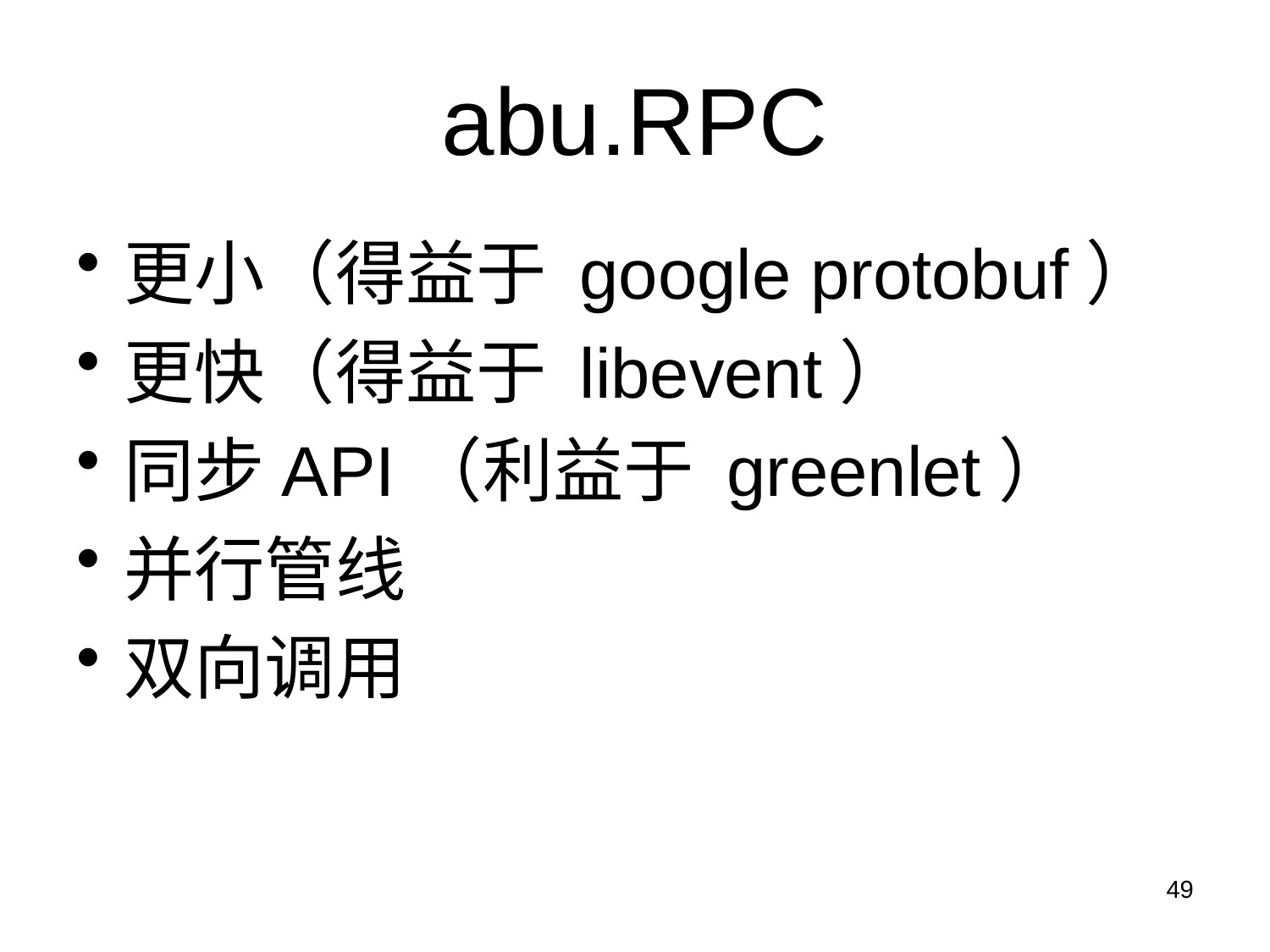

# abu.RPC
更小（得益于 google protobuf）
更快（得益于 libevent）
同步API（利益于 greenlet）
并行管线
双向调用
49